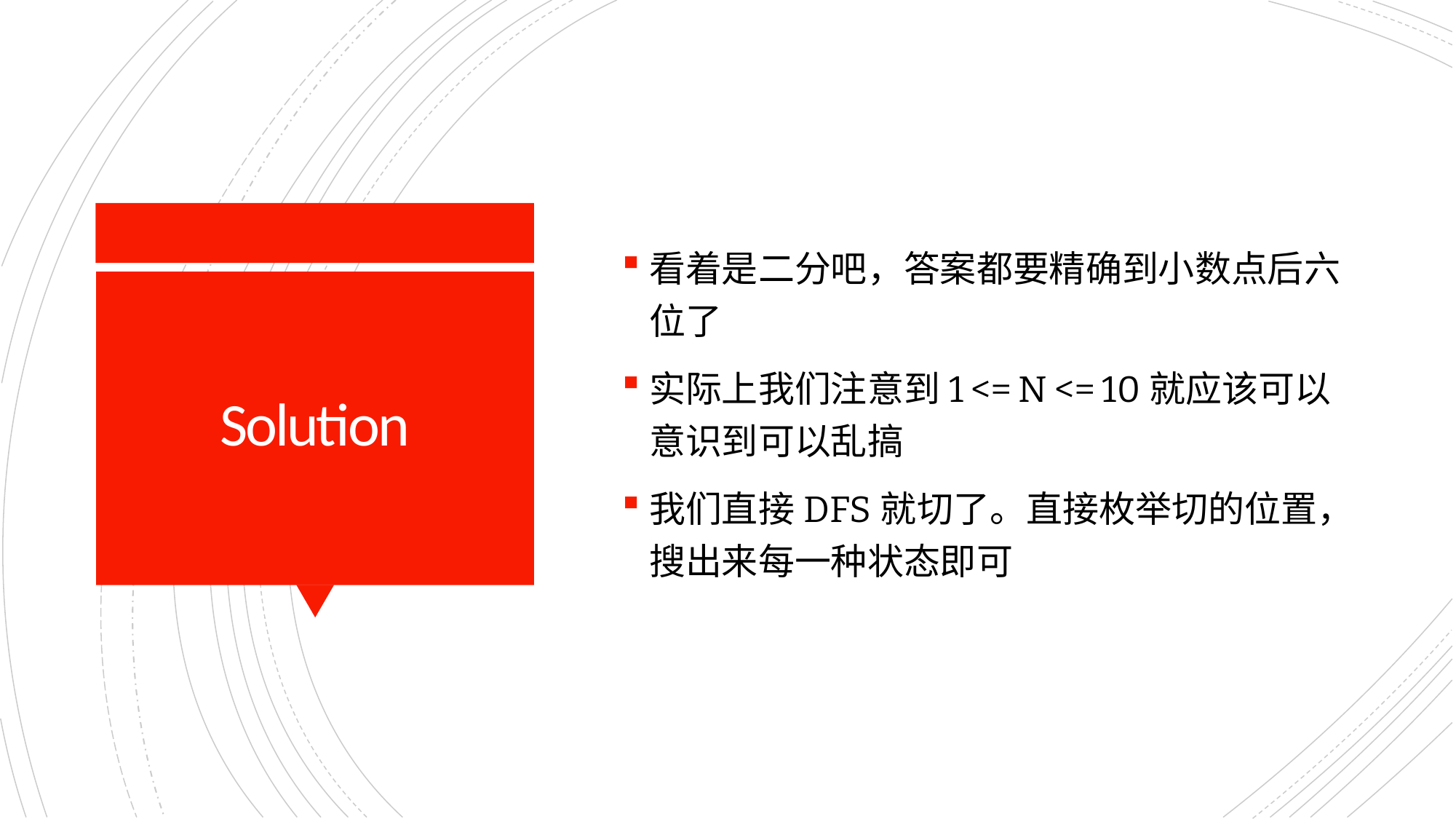

看着是二分吧，答案都要精确到小数点后六位了
实际上我们注意到1 <= N <= 10就应该可以意识到可以乱搞
我们直接DFS就切了。直接枚举切的位置，搜出来每一种状态即可
# Solution